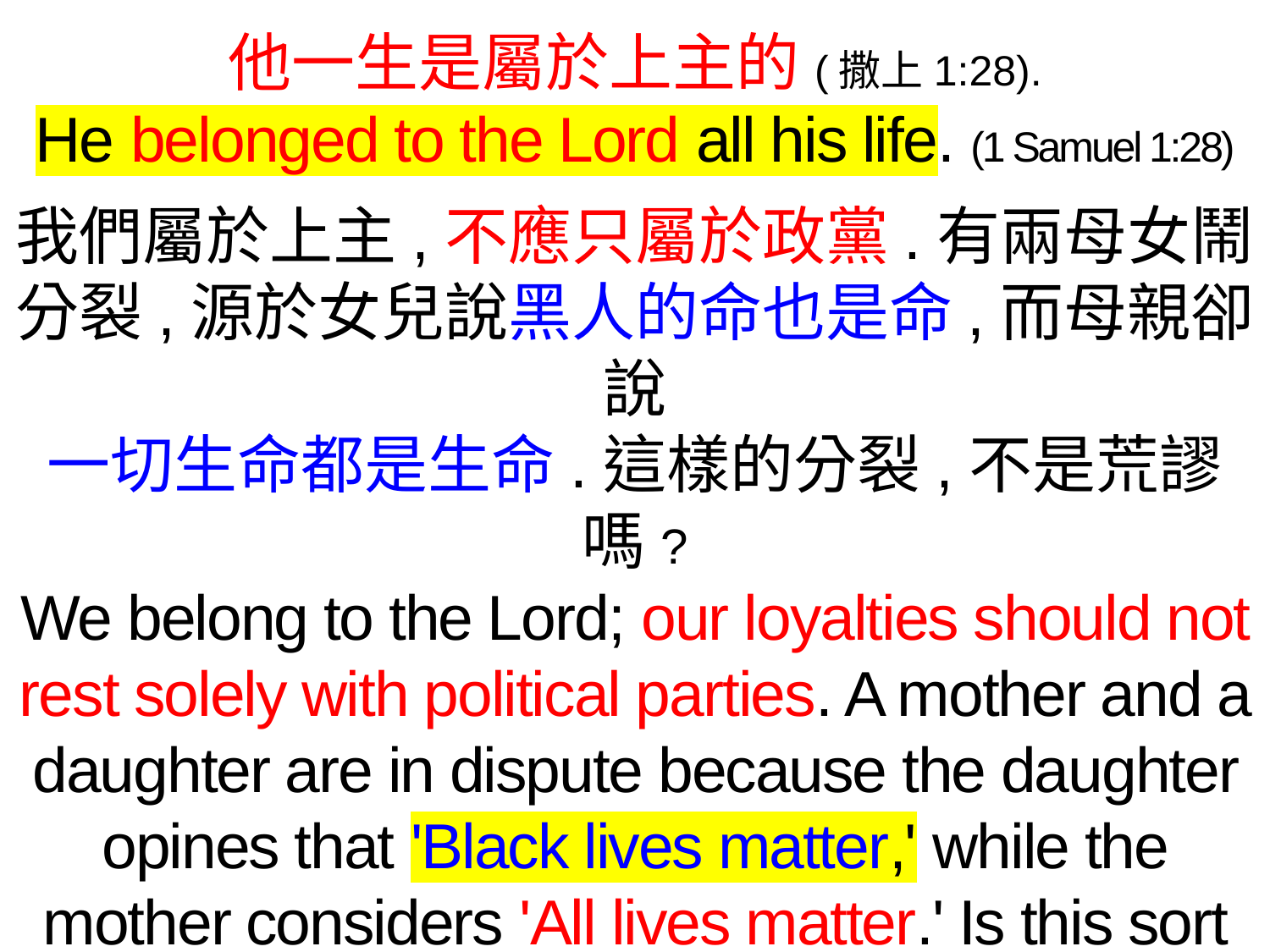

他一生是屬於上主的(撒上1:28).
He belonged to the Lord all his life. (1 Samuel 1:28)
我們屬於上主,不應只屬於政黨.有兩母女鬧分裂,源於女兒說黑人的命也是命,而母親卻說
一切生命都是生命.這樣的分裂,不是荒謬嗎?
We belong to the Lord; our loyalties should not rest solely with political parties. A mother and a daughter are in dispute because the daughter opines that 'Black lives matter,' while the mother considers 'All lives matter.' Is this sort of dispute not absurd and laughable?